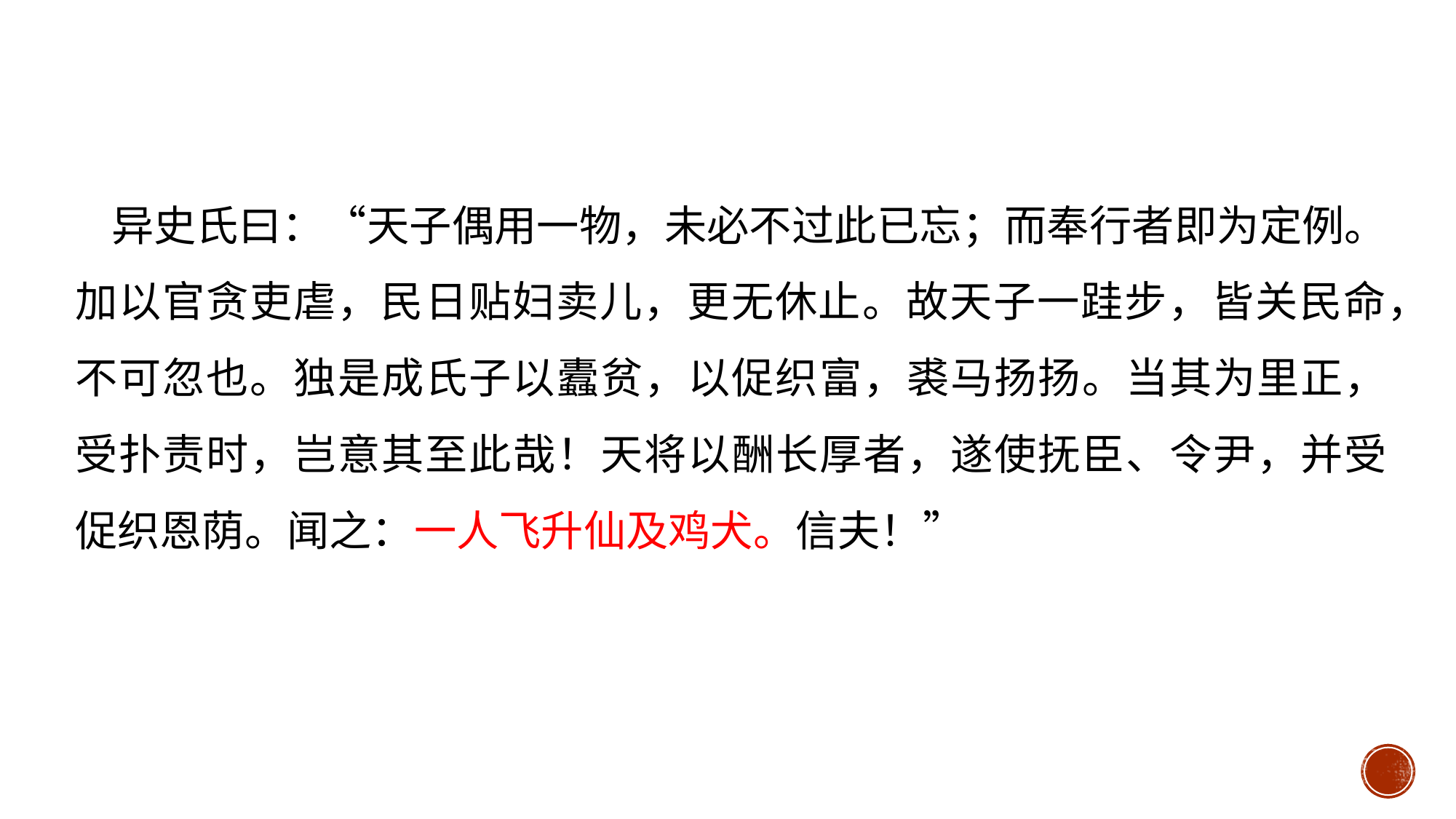

异史氏曰：“天子偶用一物，未必不过此已忘；而奉行者即为定例。加以官贪吏虐，民日贴妇卖儿，更无休止。故天子一跬步，皆关民命，不可忽也。独是成氏子以蠹贫，以促织富，裘马扬扬。当其为里正，受扑责时，岂意其至此哉！天将以酬长厚者，遂使抚臣、令尹，并受促织恩荫。闻之：一人飞升仙及鸡犬。信夫！”